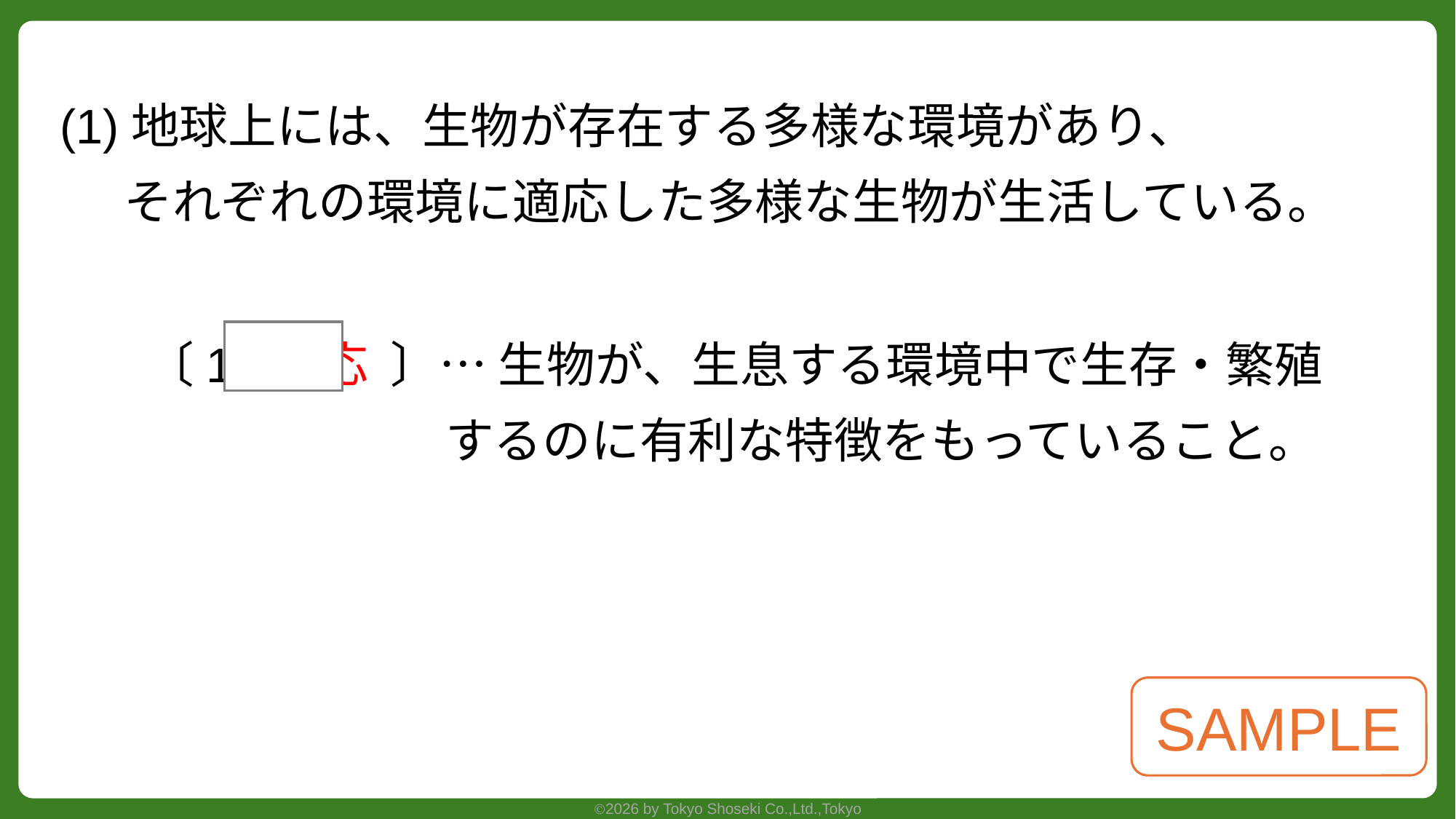

(1)地球上には、生物が存在する多様な環境があり、
それぞれの環境に適応した多様な生物が生活している。

〔1  適応  〕… 生物が、生息する環境中で生存・繁殖
するのに有利な特徴をもっていること。